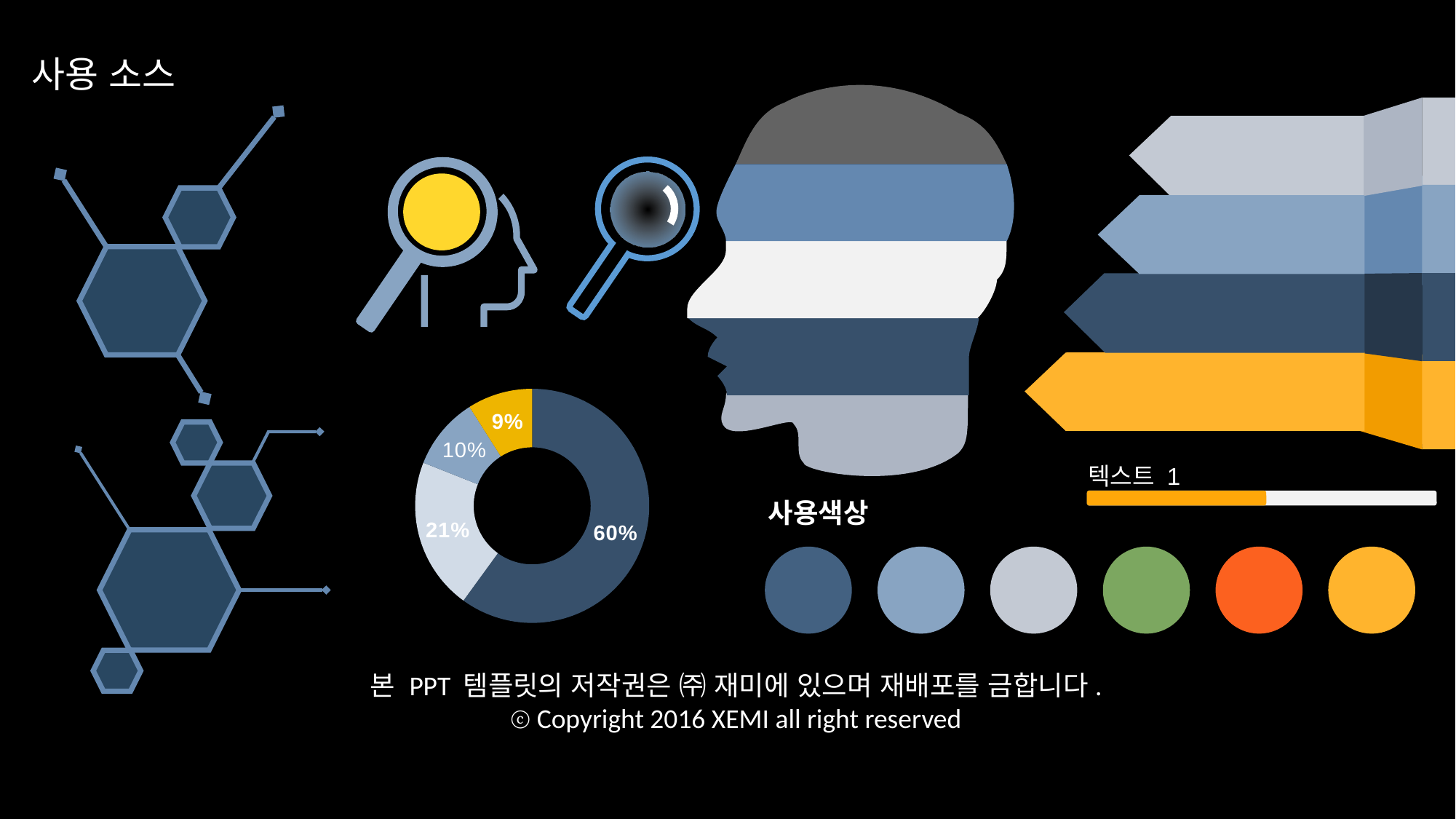

사용 소스

### Chart

| Category | 판매 |
|---|---|
| 1분기 | 0.6 |
| 2분기 | 0.21 |
| 3분기 | 0.1 |
| 4분기 | 0.09 |

텍스트 1

사용색상

본 PPT 템플릿의 저작권은 ㈜ 재미에 있으며 재배포를 금합니다.
ⓒ Copyright 2016 XEMI all right reserved